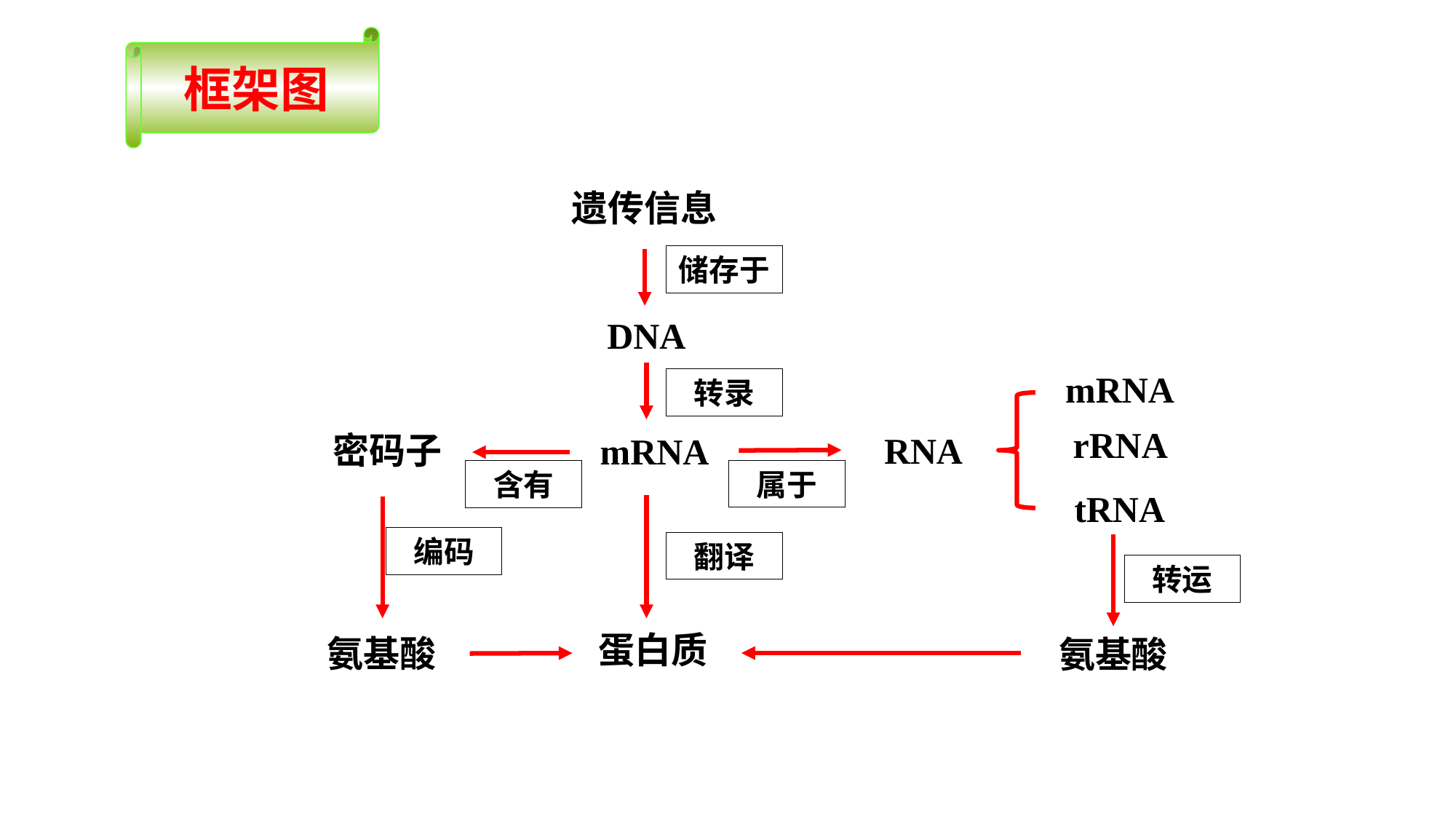

框架图
遗传信息
储存于
DNA
mRNA
转录

rRNA
密码子
RNA
mRNA
属于
含有
tRNA
编码
转运
蛋白质
氨基酸
氨基酸
翻译